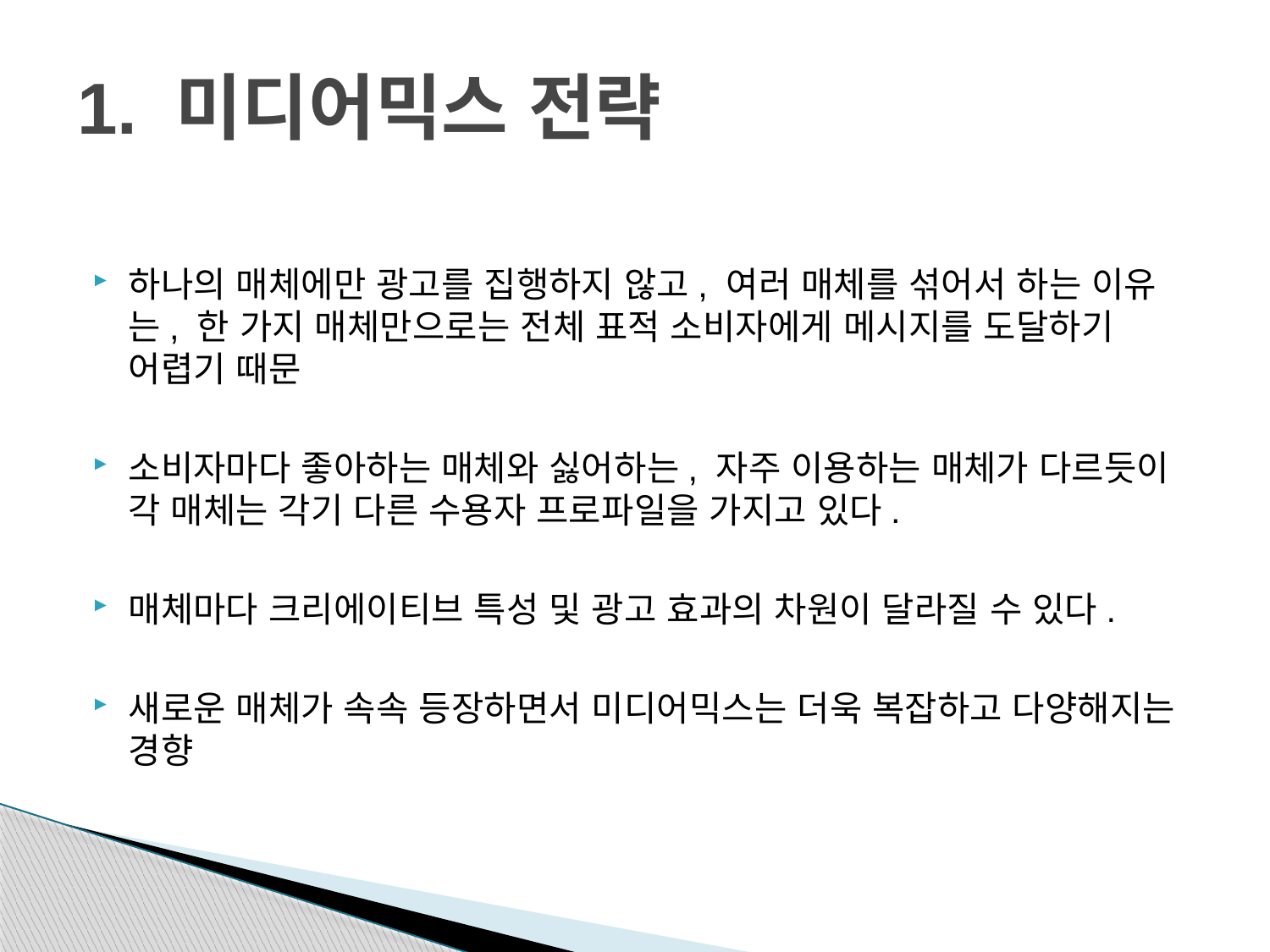

# 1. 미디어믹스 전략
하나의 매체에만 광고를 집행하지 않고, 여러 매체를 섞어서 하는 이유는, 한 가지 매체만으로는 전체 표적 소비자에게 메시지를 도달하기 어렵기 때문

소비자마다 좋아하는 매체와 싫어하는, 자주 이용하는 매체가 다르듯이 각 매체는 각기 다른 수용자 프로파일을 가지고 있다.

매체마다 크리에이티브 특성 및 광고 효과의 차원이 달라질 수 있다.

새로운 매체가 속속 등장하면서 미디어믹스는 더욱 복잡하고 다양해지는 경향